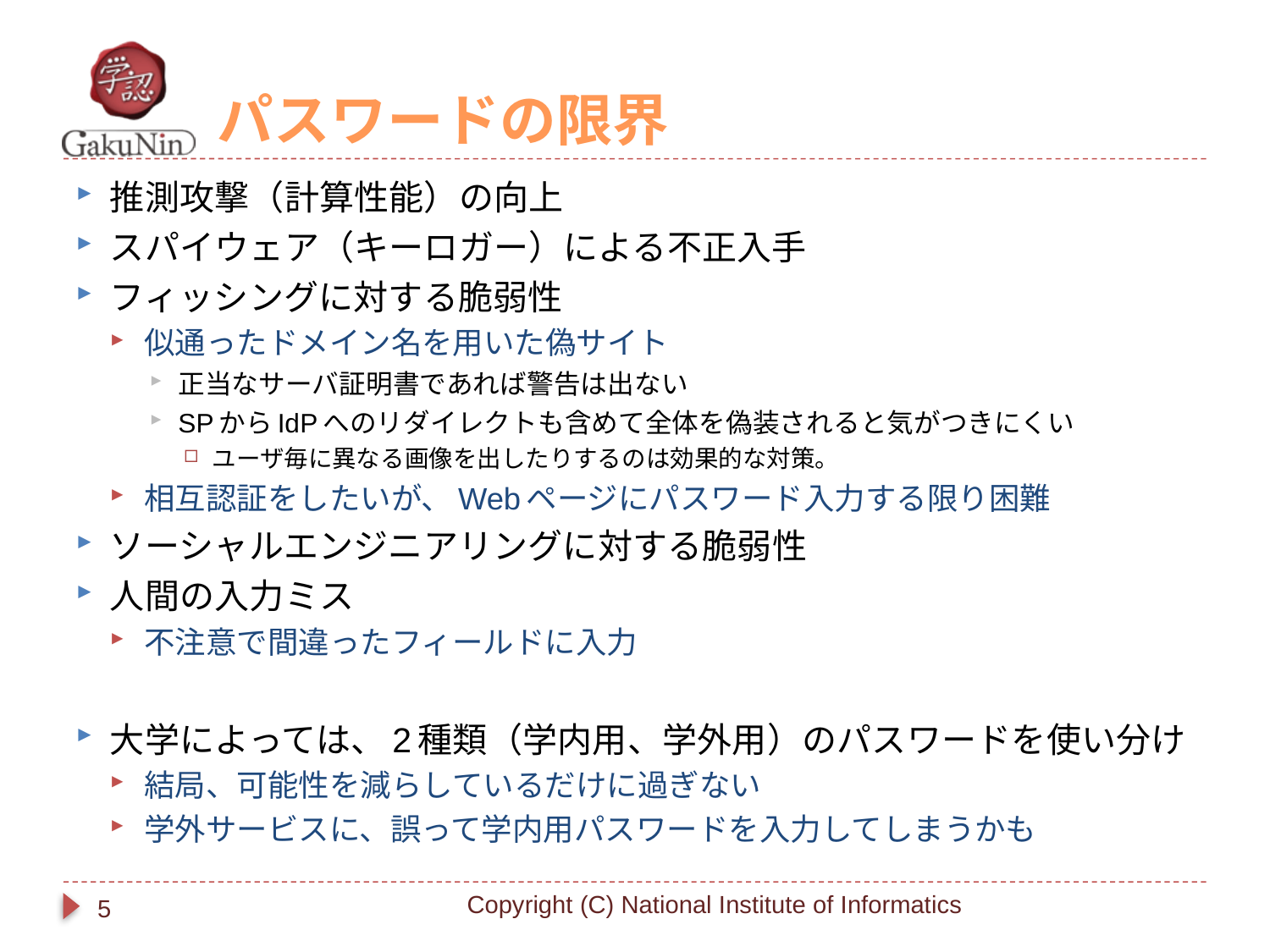

# パスワードの限界
推測攻撃（計算性能）の向上
スパイウェア（キーロガー）による不正入手
フィッシングに対する脆弱性
似通ったドメイン名を用いた偽サイト
正当なサーバ証明書であれば警告は出ない
SPからIdPへのリダイレクトも含めて全体を偽装されると気がつきにくい
ユーザ毎に異なる画像を出したりするのは効果的な対策。
相互認証をしたいが、Webページにパスワード入力する限り困難
ソーシャルエンジニアリングに対する脆弱性
人間の入力ミス
不注意で間違ったフィールドに入力

大学によっては、2種類（学内用、学外用）のパスワードを使い分け
結局、可能性を減らしているだけに過ぎない
学外サービスに、誤って学内用パスワードを入力してしまうかも
5
Copyright (C) National Institute of Informatics